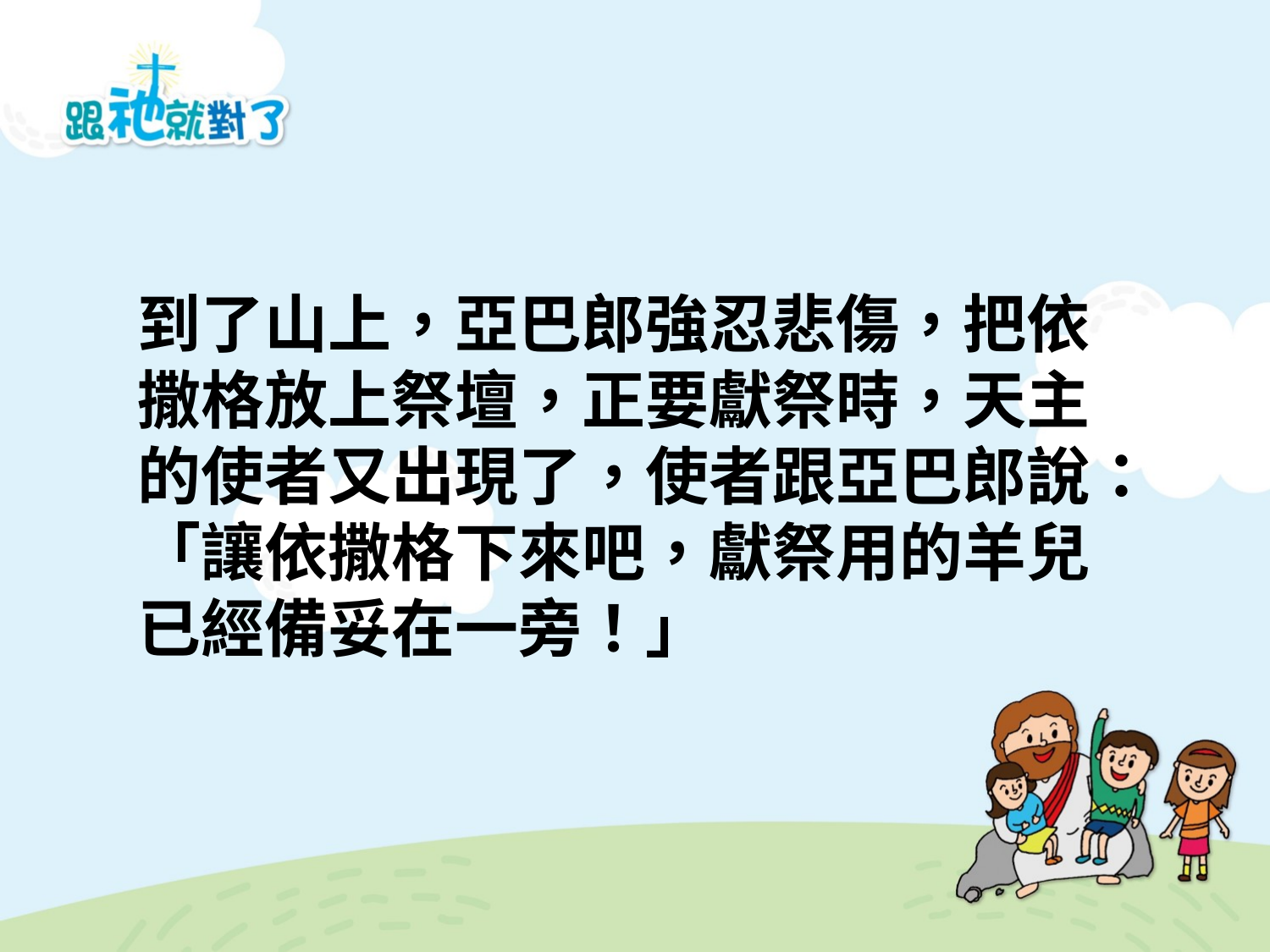

到了山上，亞巴郎強忍悲傷，把依撒格放上祭壇，正要獻祭時，天主的使者又出現了，使者跟亞巴郎說：「讓依撒格下來吧，獻祭用的羊兒已經備妥在一旁！」